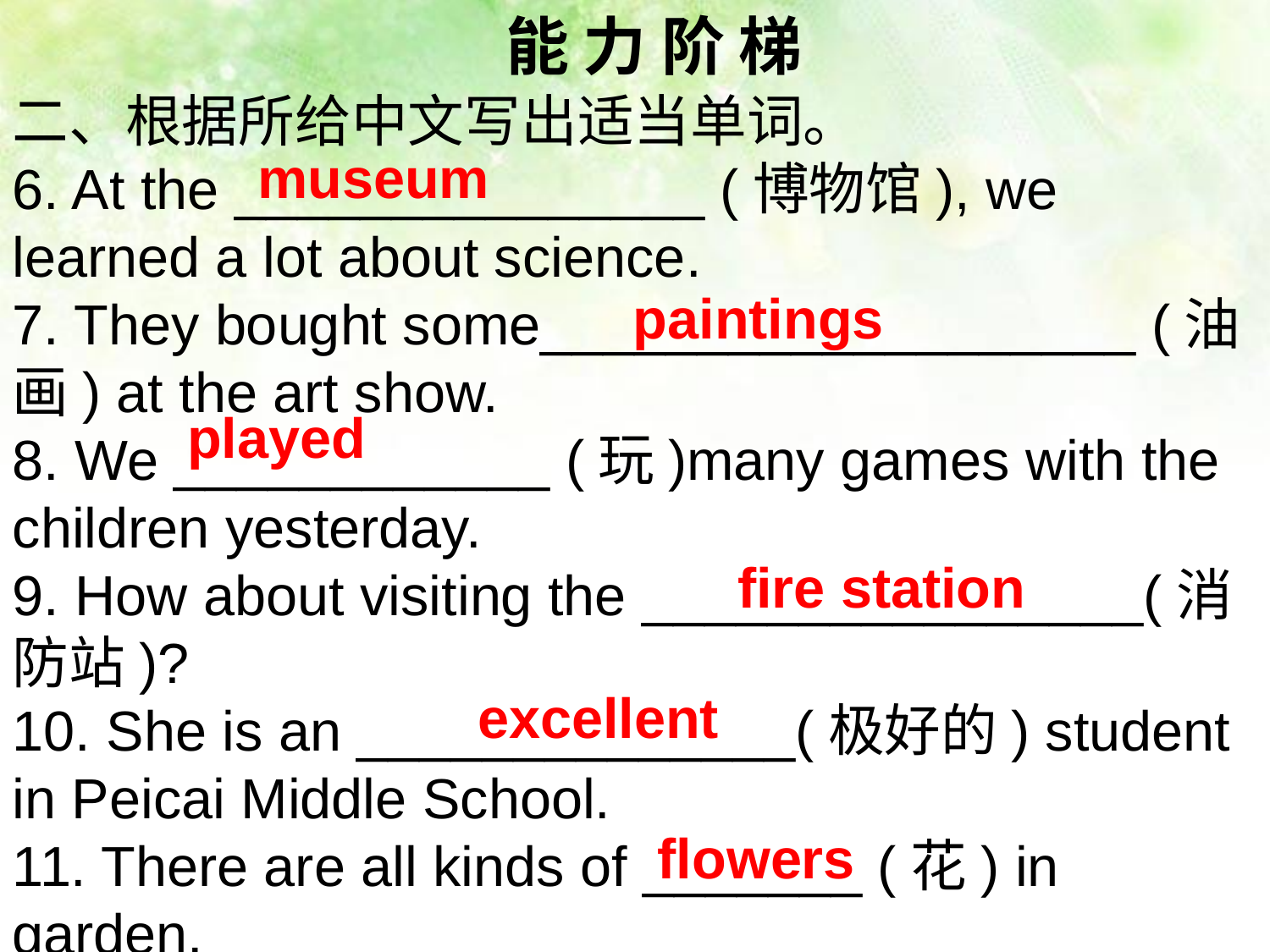

能 力 阶 梯
二、根据所给中文写出适当单词。
6. At the _______________ (博物馆), we learned a lot about science.
7. They bought some___________________ (油画) at the art show.
8. We ____________ (玩)many games with the children yesterday.
9. How about visiting the ________________(消防站)?
10. She is an ______________(极好的) student in Peicai Middle School.
11. There are all kinds of _______ (花) in garden.
museum
 paintings
played
fire station
excellent
flowers